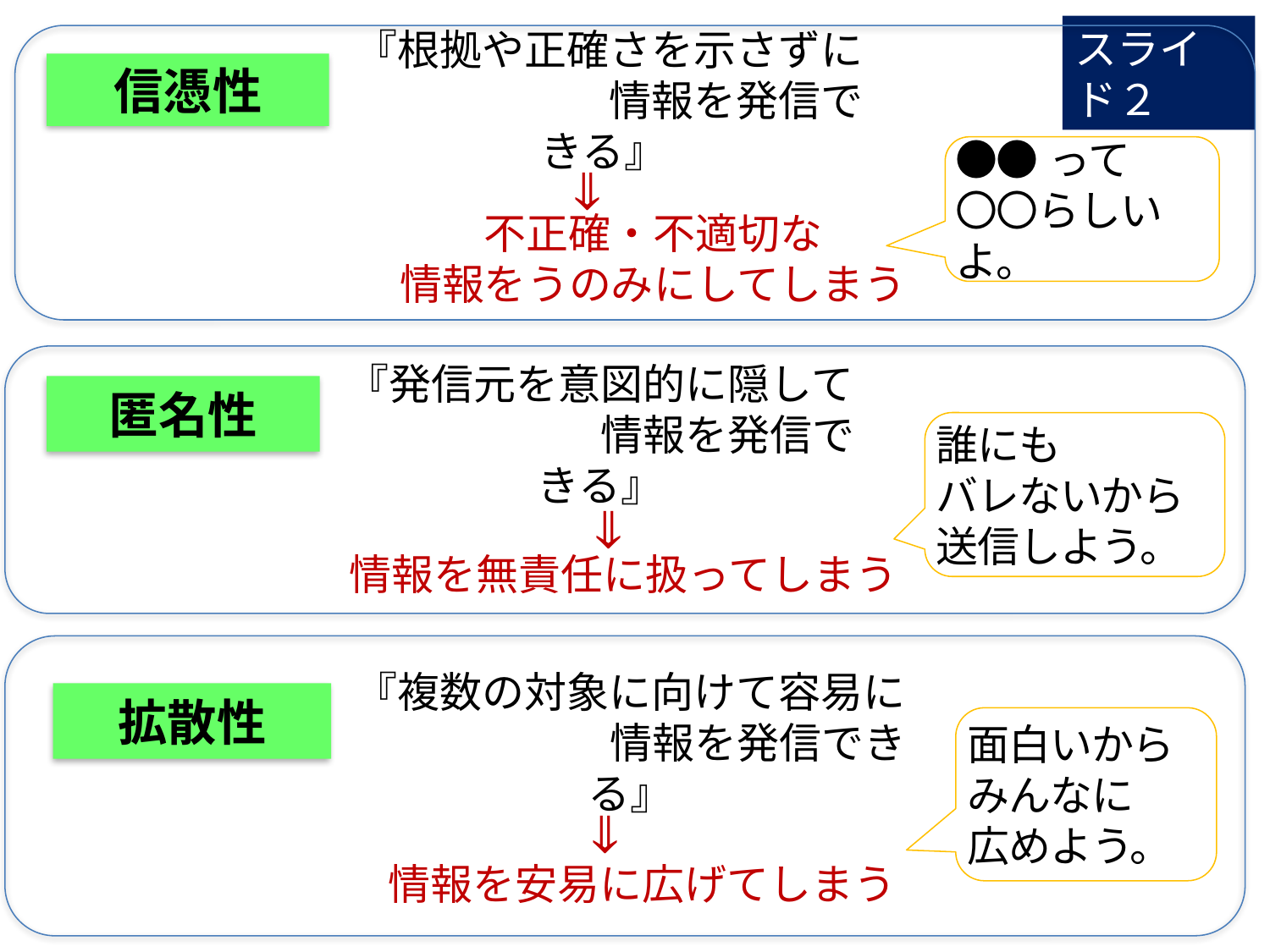

スライド２

信憑性
『根拠や正確さを示さずに
　　　　　　情報を発信できる』
●●って
〇〇らしいよ。
⇓
不正確・不適切な
情報をうのみにしてしまう

匿名性
『発信元を意図的に隠して
　　　　　　情報を発信できる』
誰にも
バレないから
送信しよう。
⇓
情報を無責任に扱ってしまう

拡散性
『複数の対象に向けて容易に
　　　　　　情報を発信できる』
面白いから
みんなに
広めよう。
⇓
情報を安易に広げてしまう